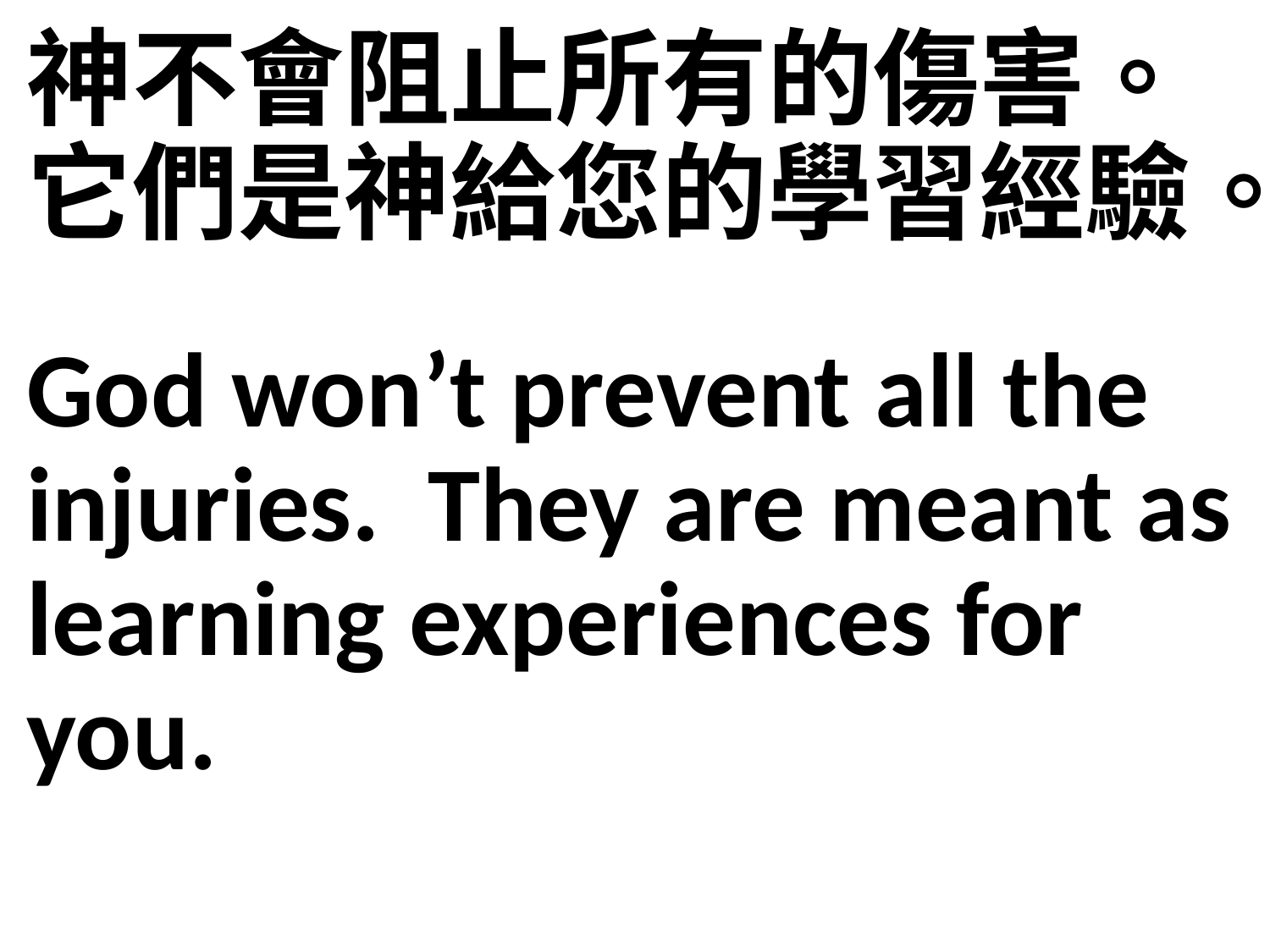

神不會阻止所有的傷害。 它們是神給您的學習經驗。

God won’t prevent all the injuries.  They are meant as learning experiences for you.